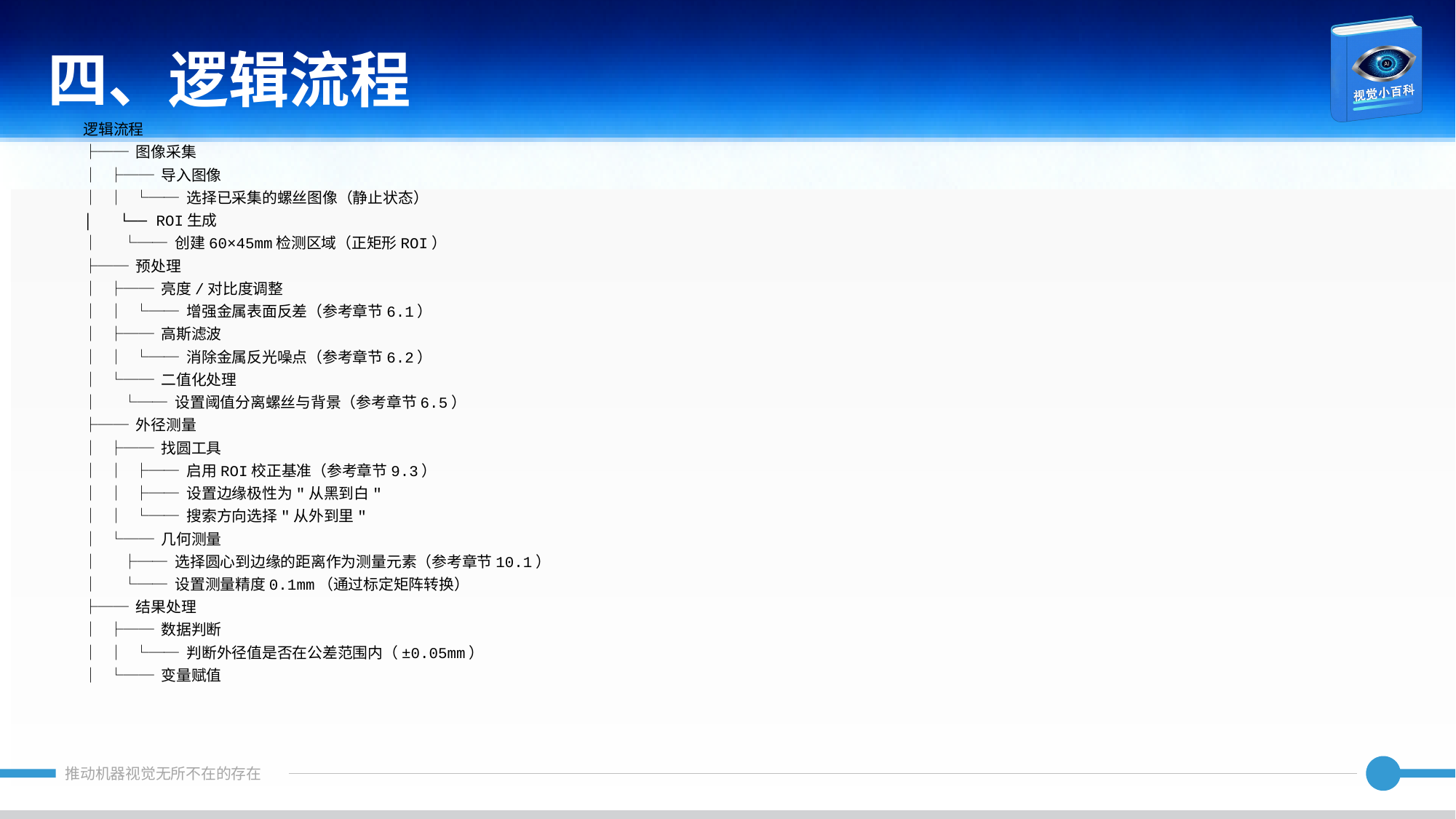

四、逻辑流程

逻辑流程
├── 图像采集
│   ├── 导入图像
│   │   └── 选择已采集的螺丝图像（静止状态）
│   └── ROI生成
│       └── 创建60×45mm检测区域（正矩形ROI）
├── 预处理
│   ├── 亮度/对比度调整
│   │   └── 增强金属表面反差（参考章节6.1）
│   ├── 高斯滤波
│   │   └── 消除金属反光噪点（参考章节6.2）
│   └── 二值化处理
│       └── 设置阈值分离螺丝与背景（参考章节6.5）
├── 外径测量
│   ├── 找圆工具
│   │   ├── 启用ROI校正基准（参考章节9.3）
│   │   ├── 设置边缘极性为"从黑到白"
│   │   └── 搜索方向选择"从外到里"
│   └── 几何测量
│       ├── 选择圆心到边缘的距离作为测量元素（参考章节10.1）
│       └── 设置测量精度0.1mm（通过标定矩阵转换）
├── 结果处理
│   ├── 数据判断
│   │   └── 判断外径值是否在公差范围内（±0.05mm）
│   └── 变量赋值
8